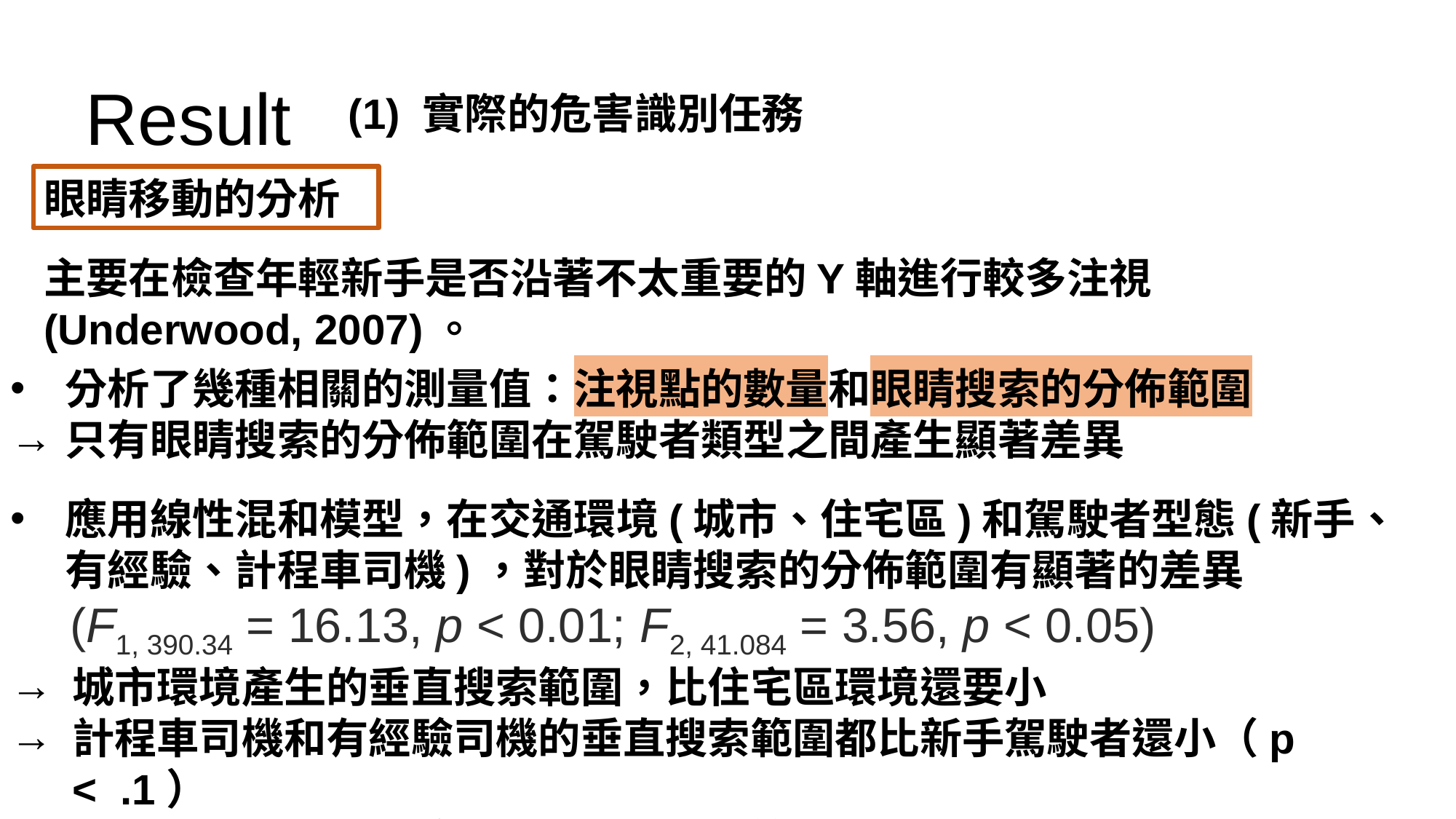

Result
(1) 實際的危害識別任務
眼睛移動的分析
主要在檢查年輕新手是否沿著不太重要的Y軸進行較多注視(Underwood, 2007)。
分析了幾種相關的測量值：注視點的數量和眼睛搜索的分佈範圍
只有眼睛搜索的分佈範圍在駕駛者類型之間產生顯著差異
應用線性混和模型，在交通環境(城市、住宅區)和駕駛者型態(新手、有經驗、計程車司機)，對於眼睛搜索的分佈範圍有顯著的差異
     (F1, 390.34 = 16.13, p < 0.01; F2, 41.084 = 3.56, p < 0.05)
城市環境產生的垂直搜索範圍，比住宅區環境還要小
計程車司機和有經驗司機的垂直搜索範圍都比新手駕駛者還小（p  <  .1）
計程車司機和有經驗司機的垂直搜索範圍，沒有顯著差異